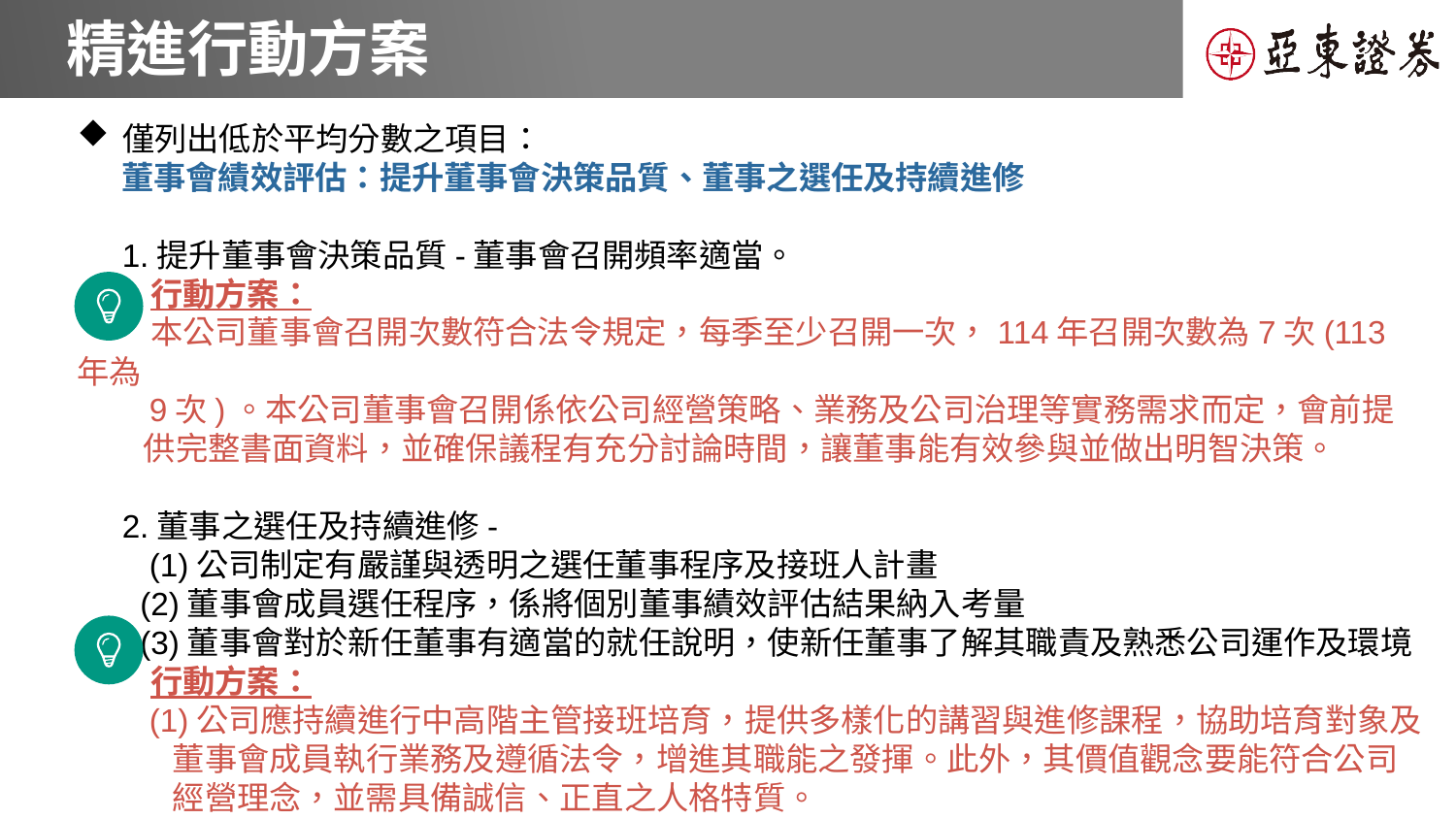

# 精進行動方案
僅列出低於平均分數之項目：
     董事會績效評估：提升董事會決策品質、董事之選任及持續進修

     1.提升董事會決策品質-董事會召開頻率適當。
         行動方案：
         本公司董事會召開次數符合法令規定，每季至少召開一次，114年召開次數為7次(113年為
        9次)。本公司董事會召開係依公司經營策略、業務及公司治理等實務需求而定，會前提
        供完整書面資料，並確保議程有充分討論時間，讓董事能有效參與並做出明智決策。

     2.董事之選任及持續進修-
        (1)公司制定有嚴謹與透明之選任董事程序及接班人計畫
       (2)董事會成員選任程序，係將個別董事績效評估結果納入考量
       (3)董事會對於新任董事有適當的就任說明，使新任董事了解其職責及熟悉公司運作及環境
         行動方案：
        (1)公司應持續進行中高階主管接班培育，提供多樣化的講習與進修課程，協助培育對象及
            董事會成員執行業務及遵循法令，增進其職能之發揮。此外，其價值觀念要能符合公司
            經營理念，並需具備誠信、正直之人格特質。